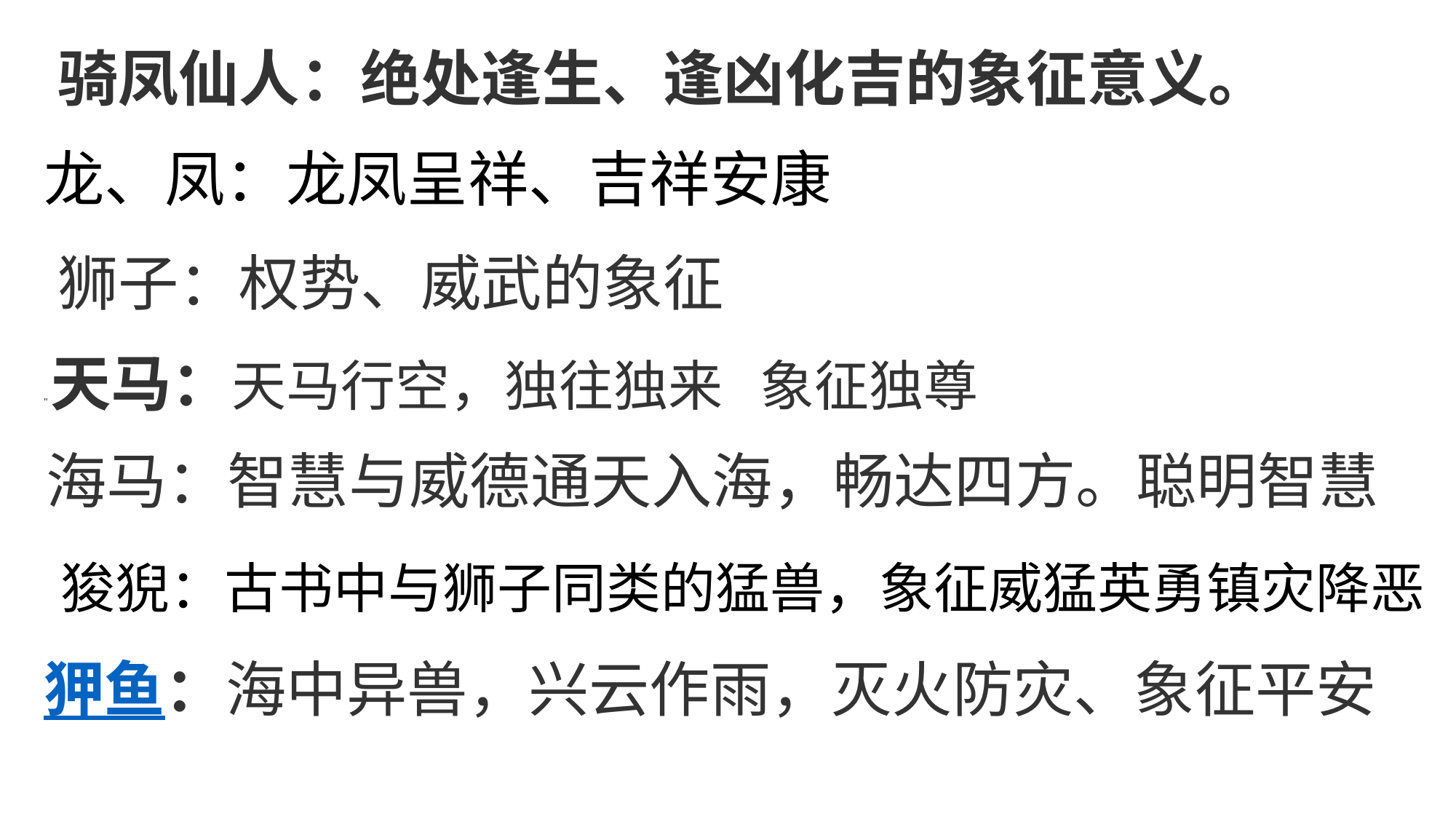

骑凤仙人：绝处逢生、逢凶化吉的象征意义。
龙、凤：龙凤呈祥、吉祥安康
狮子：权势、威武的象征
"天马：天马行空，独往独来   象征独尊
海马：智慧与威德通天入海，畅达四方。聪明智慧
 狻猊：古书中与狮子同类的猛兽，象征威猛英勇镇灾降恶
狎鱼：海中异兽，兴云作雨，灭火防灾、象征平安